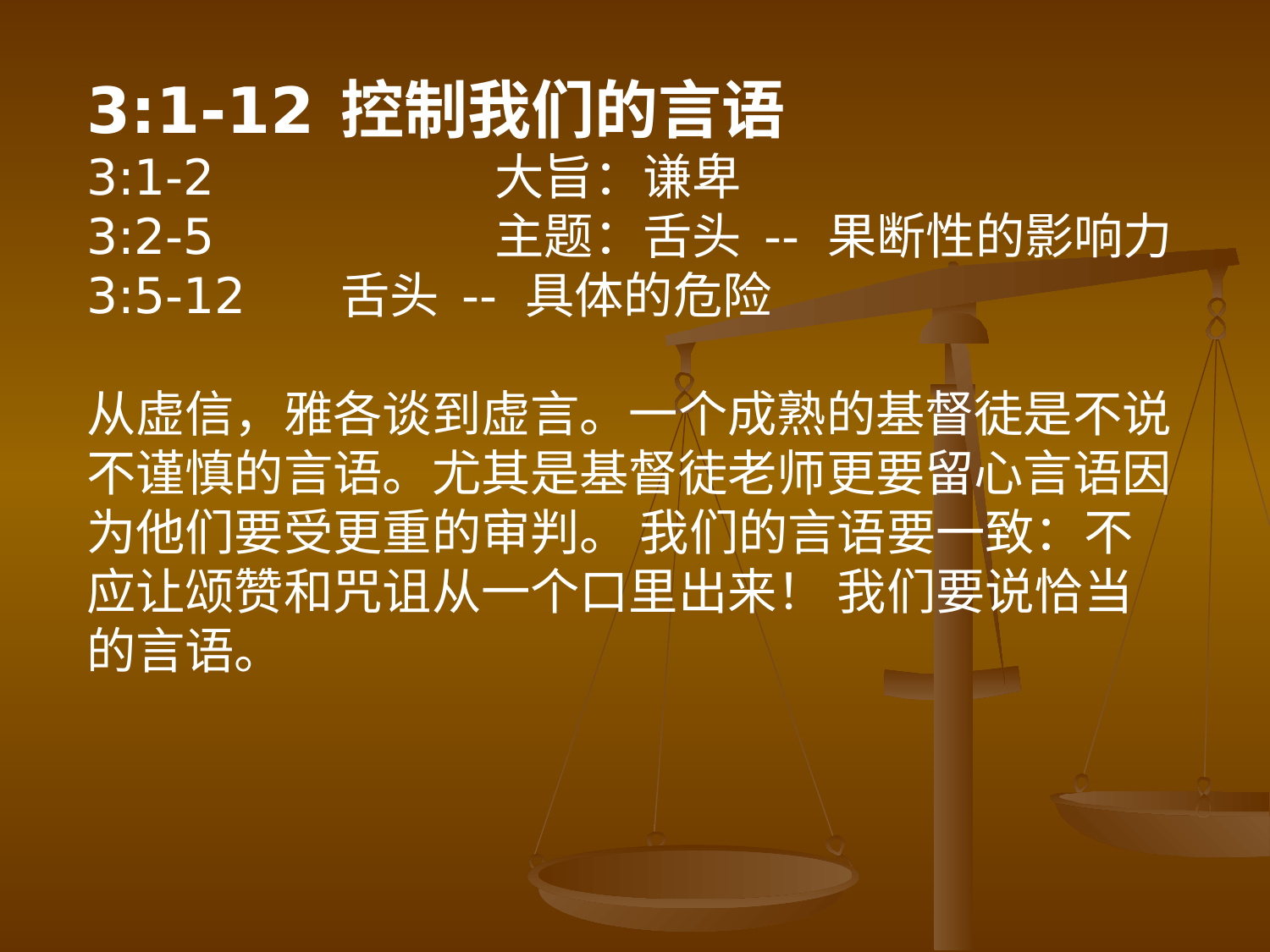

3:1-12	控制我们的言语
3:1-2		 大旨：谦卑
3:2-5		 主题：舌头 -- 果断性的影响力
3:5-12	舌头 -- 具体的危险

从虚信，雅各谈到虚言。一个成熟的基督徒是不说不谨慎的言语。尤其是基督徒老师更要留心言语因为他们要受更重的审判。 我们的言语要一致：不应让颂赞和咒诅从一个口里出来！ 我们要说恰当的言语。